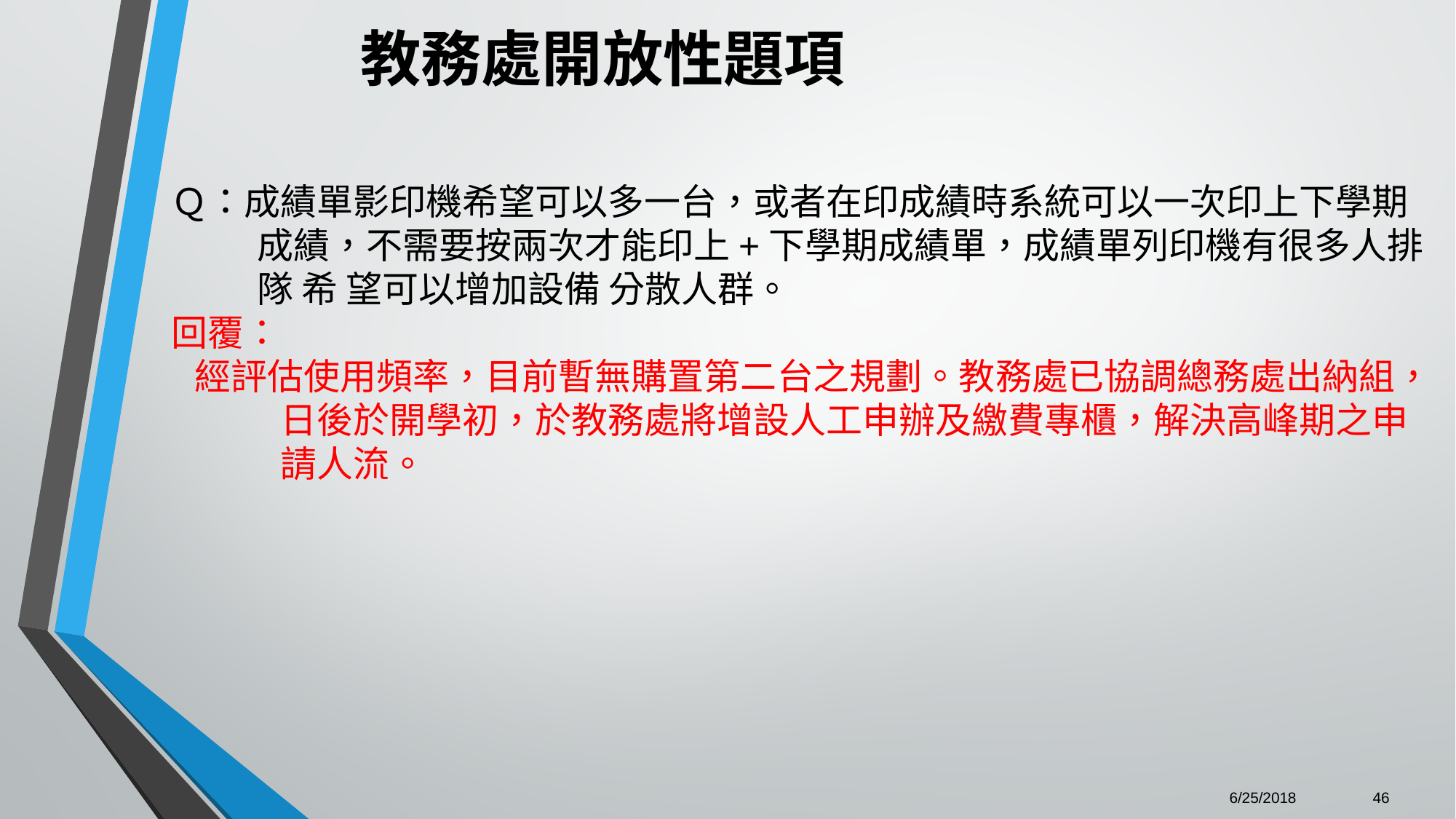

教務處開放性題項
Ｑ：成績單影印機希望可以多一台，或者在印成績時系統可以一次印上下學期成績，不需要按兩次才能印上+下學期成績單，成績單列印機有很多人排隊 希 望可以增加設備 分散人群。
回覆：
經評估使用頻率，目前暫無購置第二台之規劃。教務處已協調總務處出納組，日後於開學初，於教務處將增設人工申辦及繳費專櫃，解決高峰期之申請人流。
46
6/25/2018